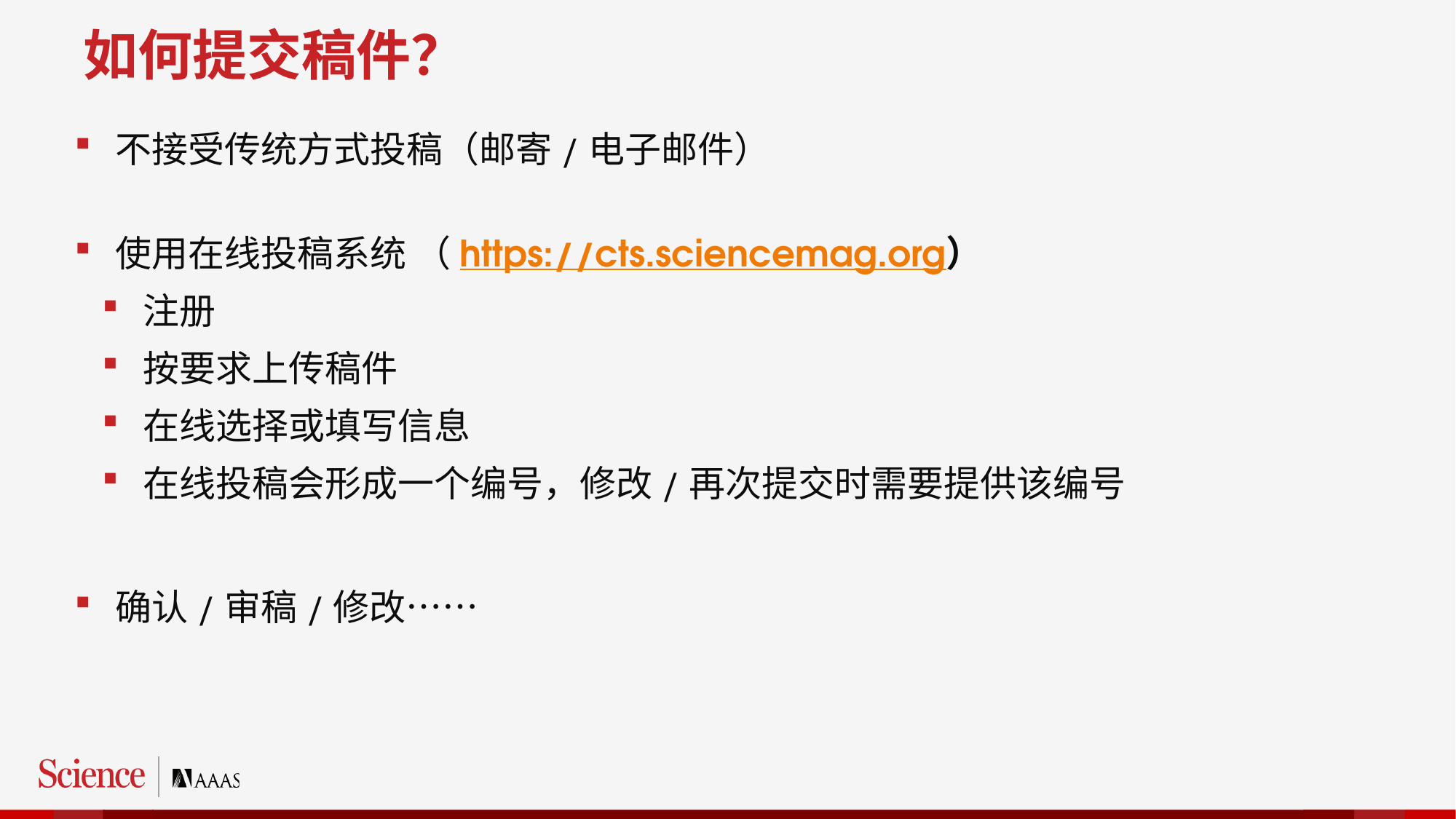

如何提交稿件？
不接受传统方式投稿（邮寄/电子邮件）

使用在线投稿系统 （https://cts.sciencemag.org）
注册
按要求上传稿件
在线选择或填写信息
在线投稿会形成一个编号，修改/再次提交时需要提供该编号

确认/审稿/修改……